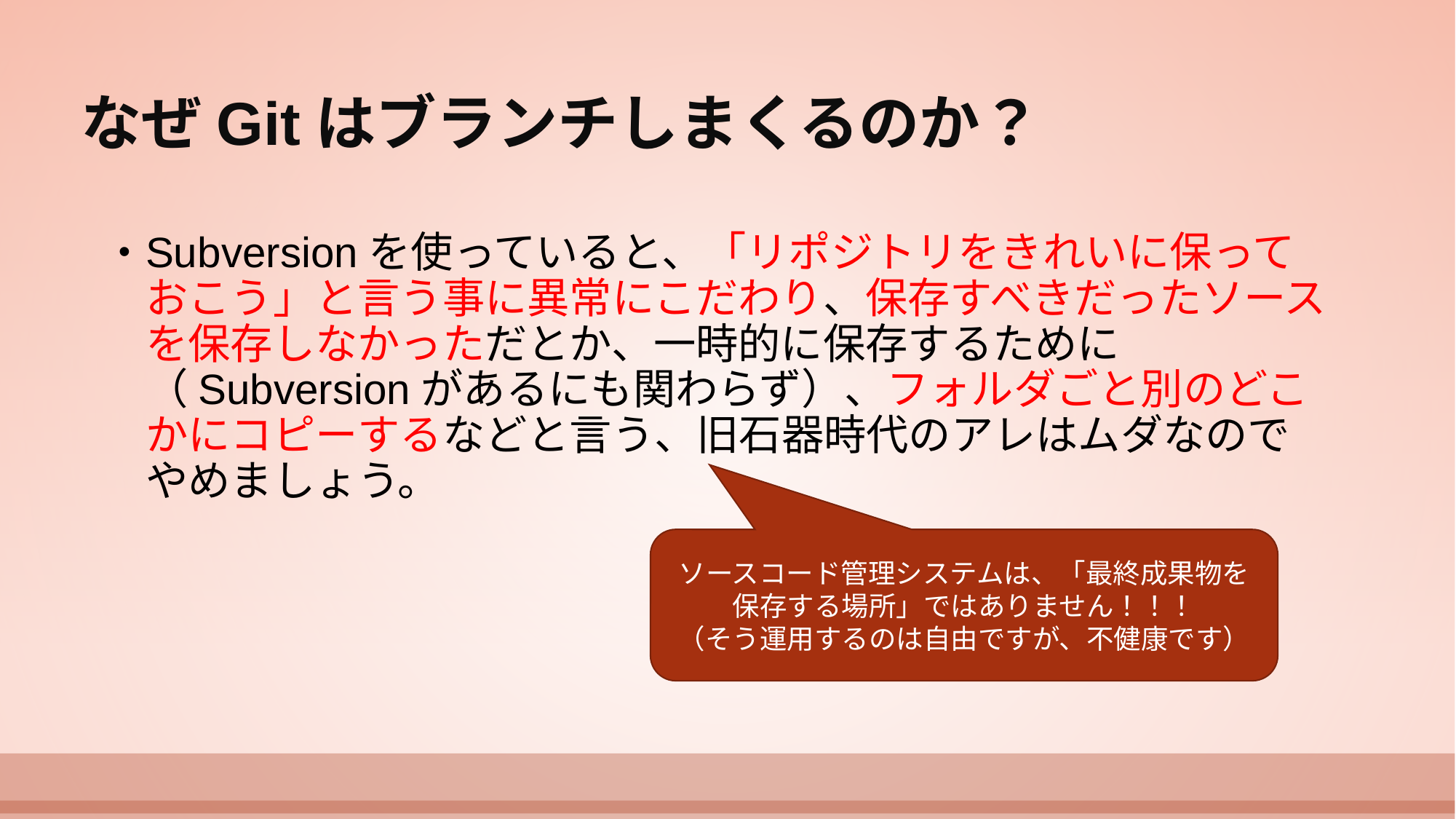

# なぜGitはブランチしまくるのか？
Subversionを使っていると、「リポジトリをきれいに保っておこう」と言う事に異常にこだわり、保存すべきだったソースを保存しなかっただとか、一時的に保存するために（Subversionがあるにも関わらず）、フォルダごと別のどこかにコピーするなどと言う、旧石器時代のアレはムダなのでやめましょう。
ソースコード管理システムは、「最終成果物を保存する場所」ではありません！！！
（そう運用するのは自由ですが、不健康です）